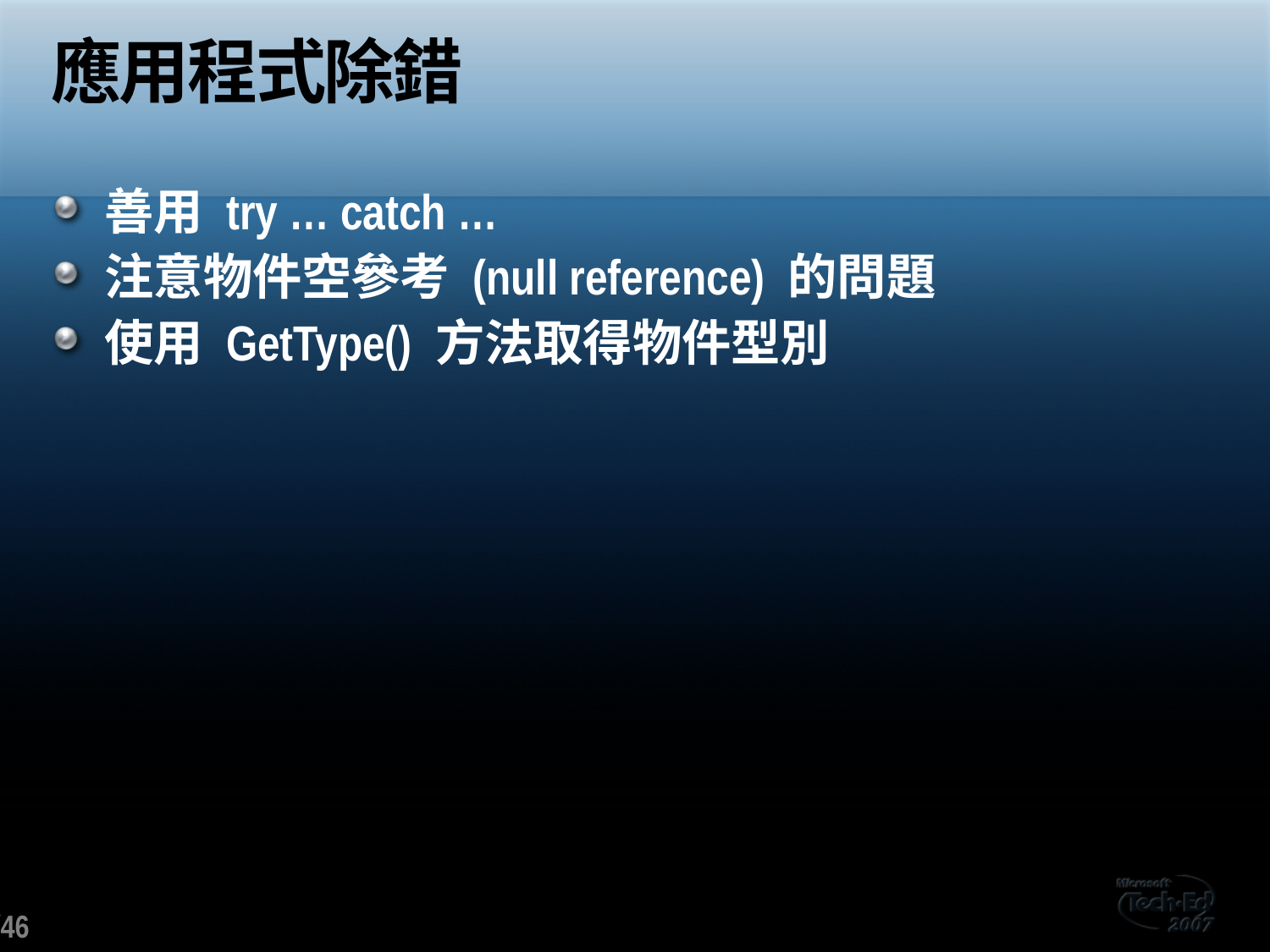

# 應用程式除錯
善用 try … catch …
注意物件空參考 (null reference) 的問題
使用 GetType() 方法取得物件型別